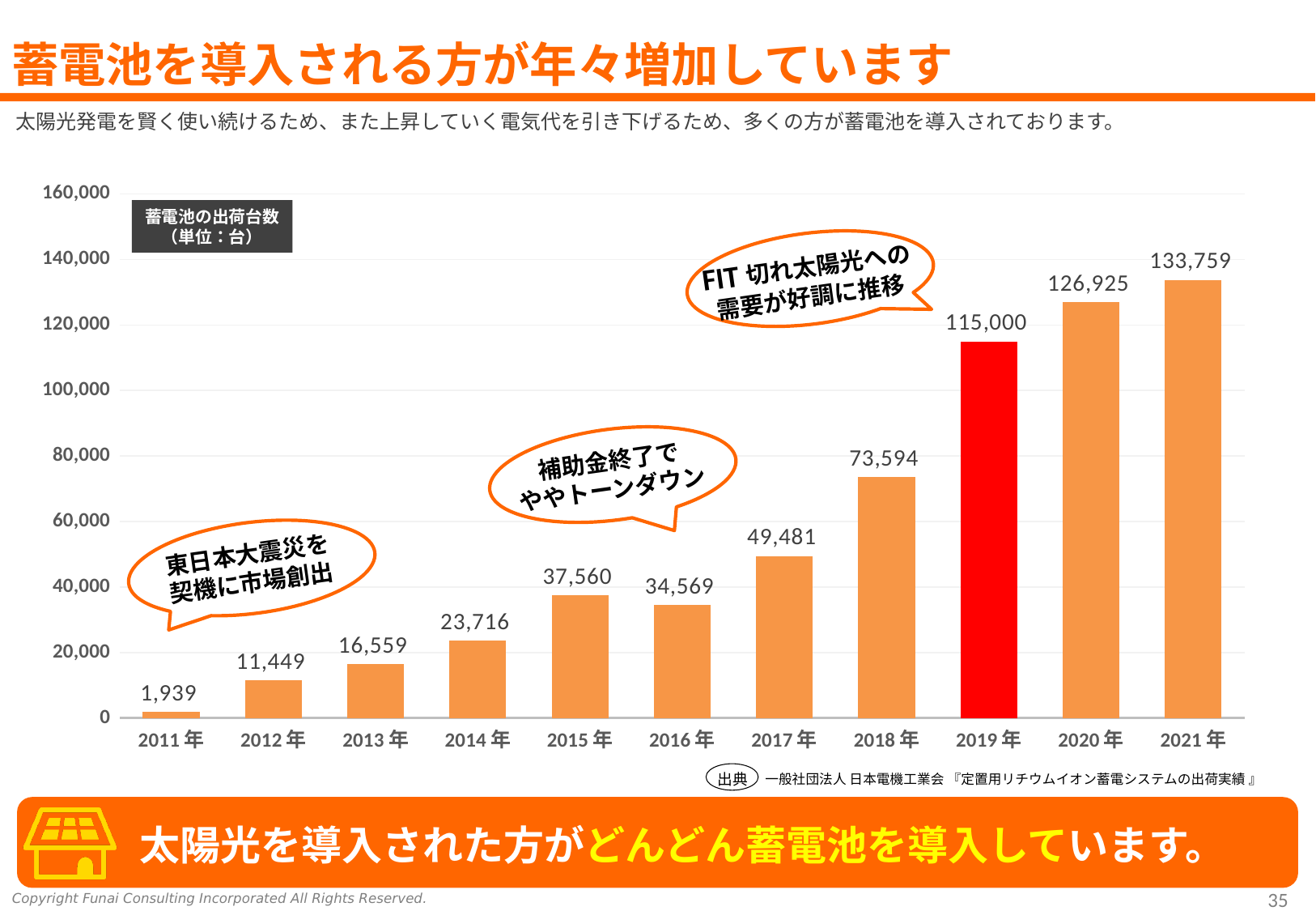

# 蓄電池を導入される方が年々増加しています
太陽光発電を賢く使い続けるため、また上昇していく電気代を引き下げるため、多くの方が蓄電池を導入されております。

### Chart

| Category | 台数 |
|---|---|
| 2011年 | 1939.0 |
| 2012年 | 11449.0 |
| 2013年 | 16559.0 |
| 2014年 | 23716.0 |
| 2015年 | 37560.0 |
| 2016年 | 34569.0 |
| 2017年 | 49481.0 |
| 2018年 | 73594.0 |
| 2019年 | 115000.0 |
| 2020年 | 126925.0 |
| 2021年 | 133759.0 |
蓄電池の出荷台数
（単位：台）

FIT切れ太陽光への
需要が好調に推移

補助金終了で
ややトーンダウン

東日本大震災を
契機に市場創出

出典
一般社団法人 日本電機工業会 『定置用リチウムイオン蓄電システムの出荷実績 』
太陽光を導入された方がどんどん蓄電池を導入しています。